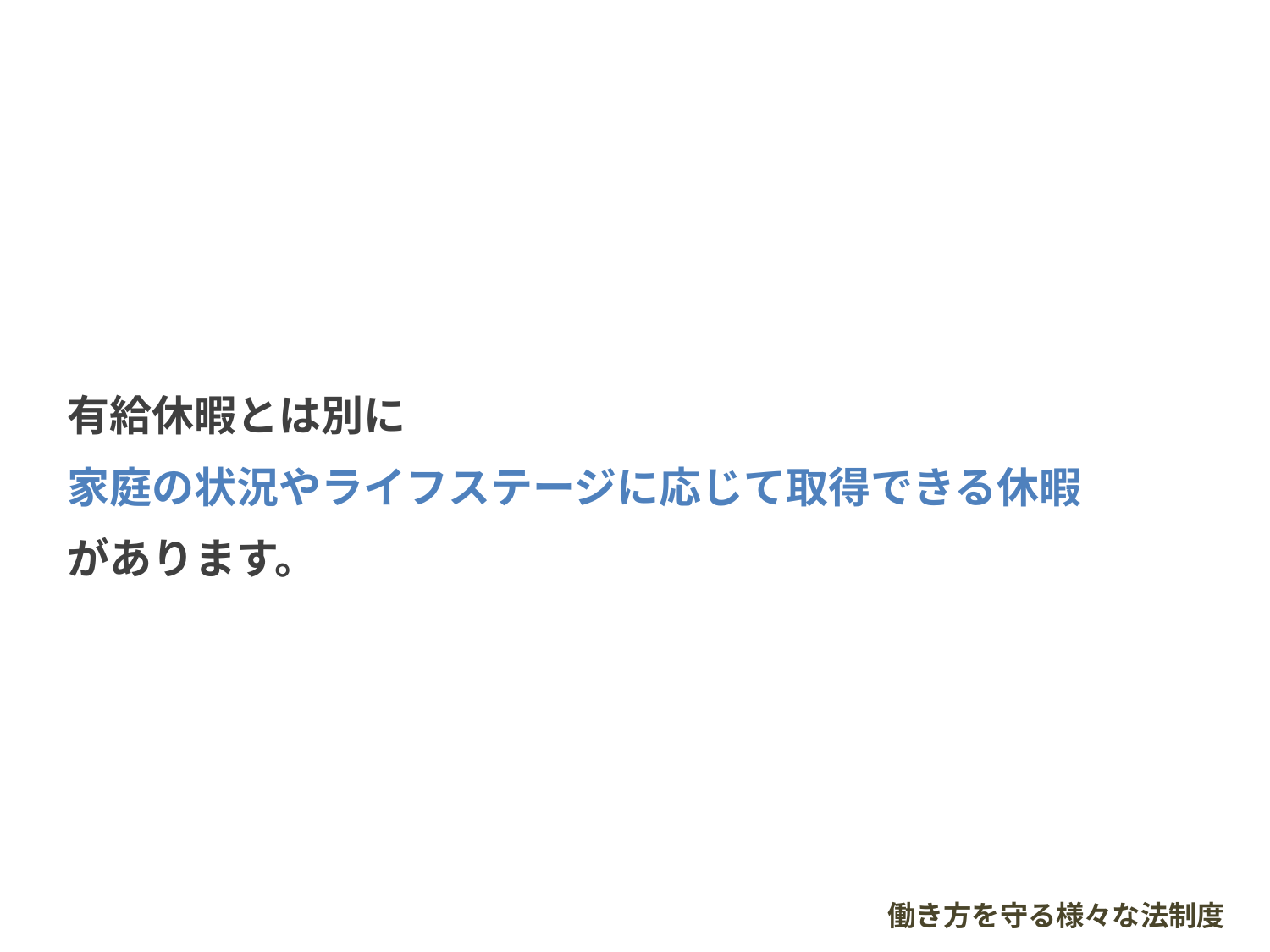

有給休暇とは別に
家庭の状況やライフステージに応じて取得できる休暇
があります。
働き方を守る様々な法制度